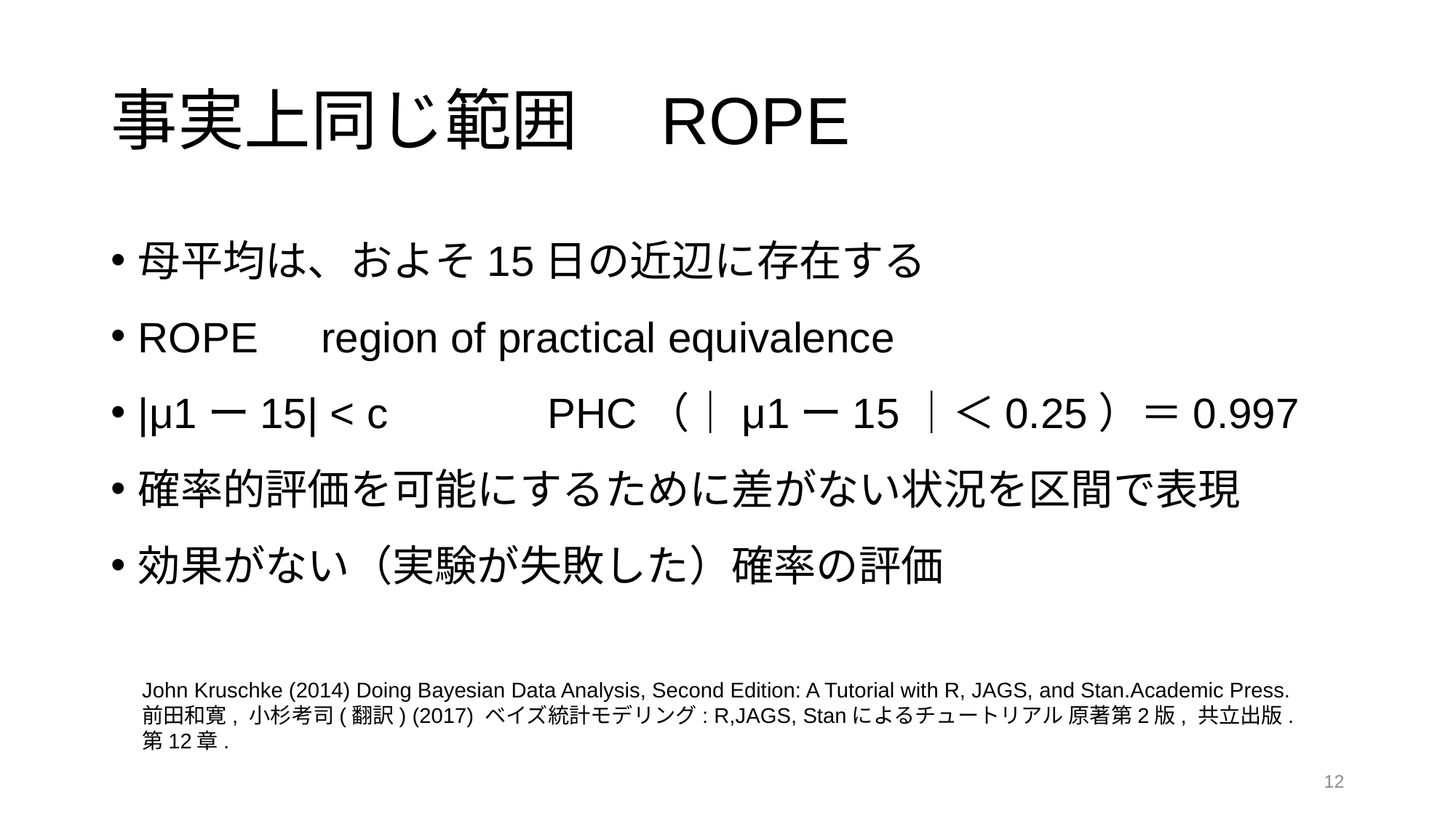

# 事実上同じ範囲　ROPE
母平均は、およそ15日の近辺に存在する
ROPE　region of practical equivalence
|μ1ー15| < c 　　　PHC（｜μ1ー15｜＜0.25）＝0.997
確率的評価を可能にするために差がない状況を区間で表現
効果がない（実験が失敗した）確率の評価
John Kruschke (2014) Doing Bayesian Data Analysis, Second Edition: A Tutorial with R, JAGS, and Stan.Academic Press.
前田和寛, 小杉考司(翻訳) (2017) ベイズ統計モデリング: R,JAGS, Stanによるチュートリアル 原著第2版, 共立出版.第12章.

12